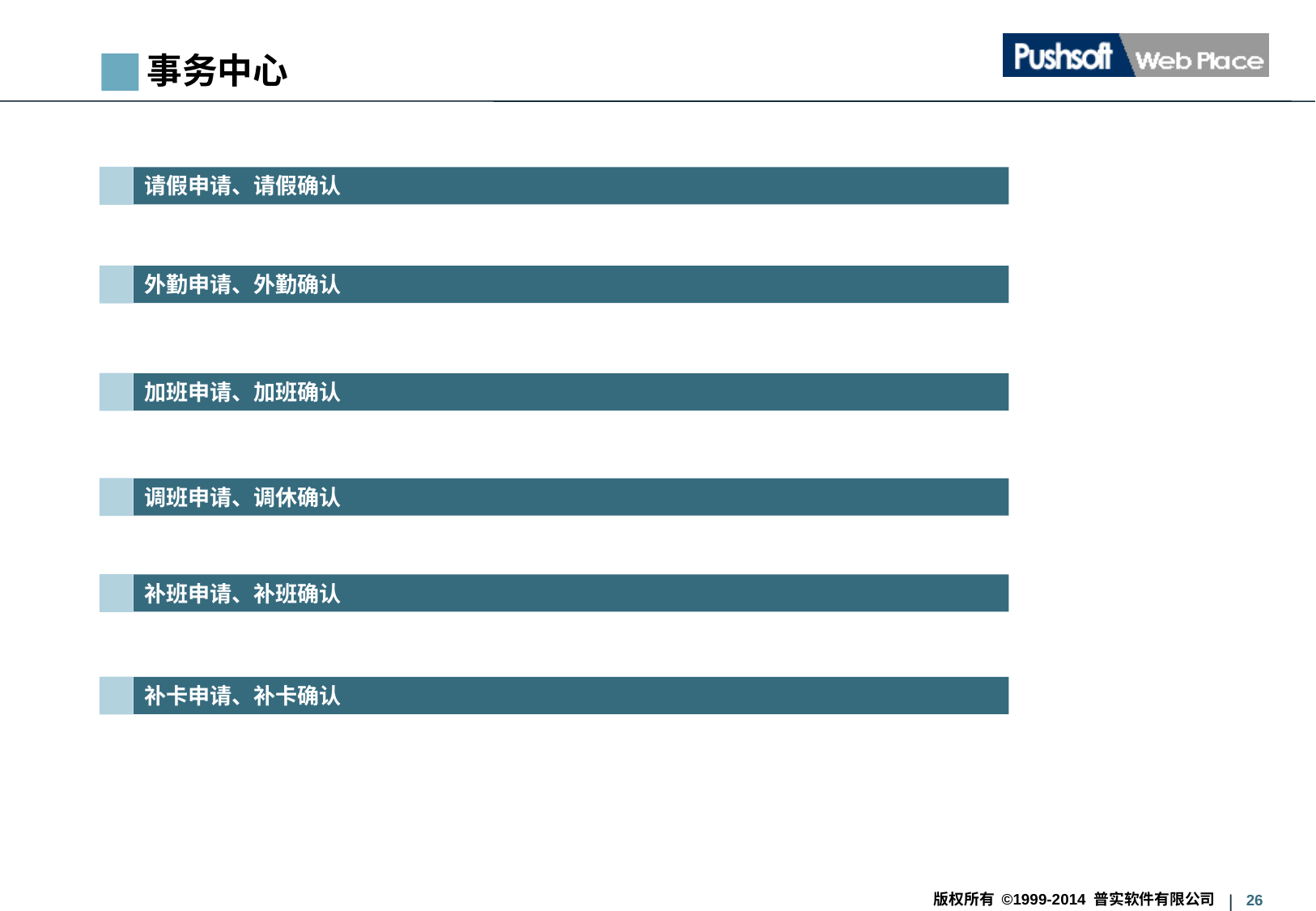

事务中心

请假申请、请假确认

外勤申请、外勤确认

加班申请、加班确认

调班申请、调休确认

补班申请、补班确认

补卡申请、补卡确认
版权所有 ©1999-2014 普实软件有限公司
26